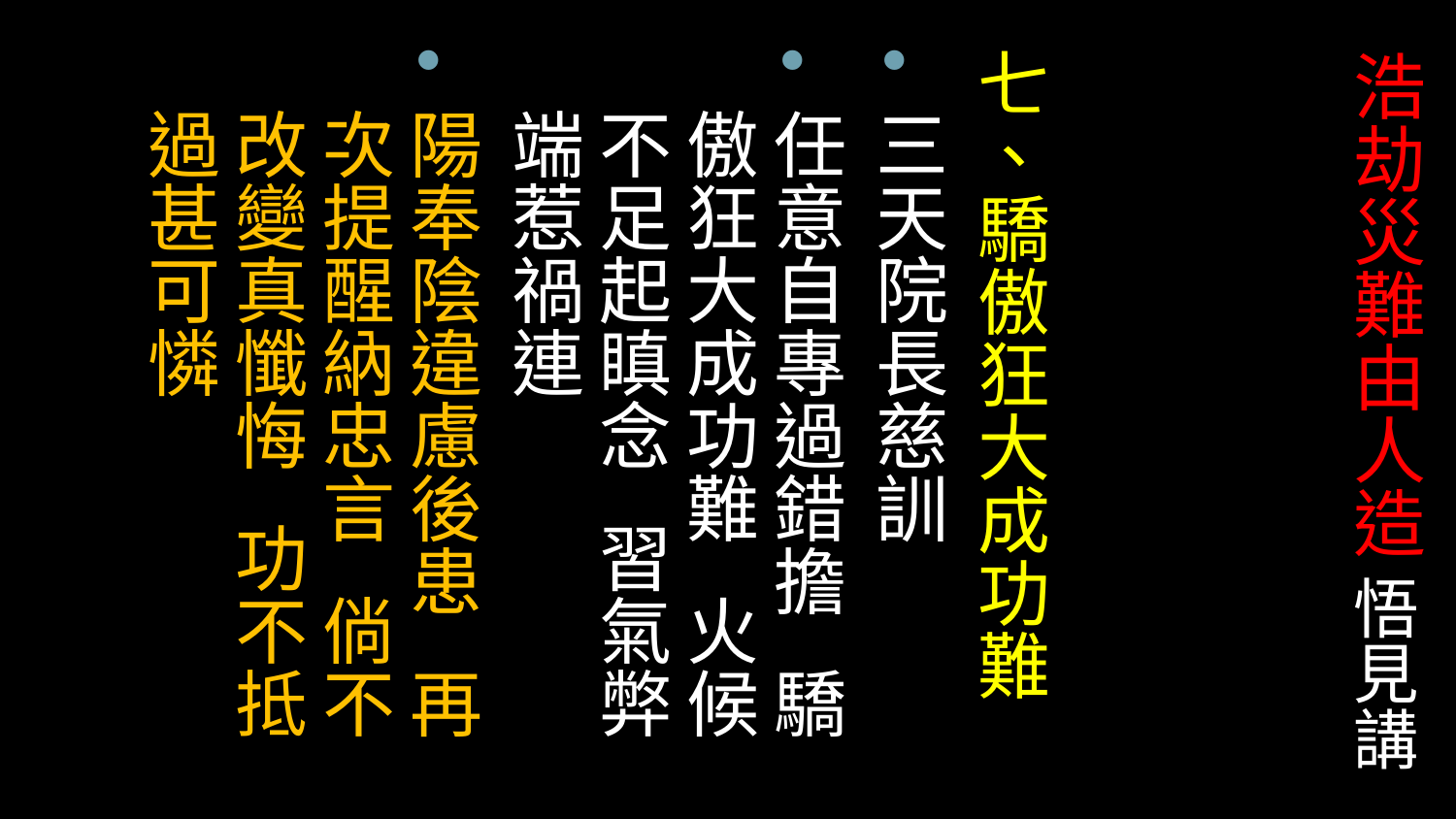

七、驕傲狂大成功難
三天院長慈訓
任意自專過錯擔   驕傲狂大成功難   火候不足起瞋念   習氣弊端惹禍連
陽奉陰違慮後患   再次提醒納忠言   倘不改變真懺悔   功不抵過甚可憐

# 浩劫災難由人造 悟見講